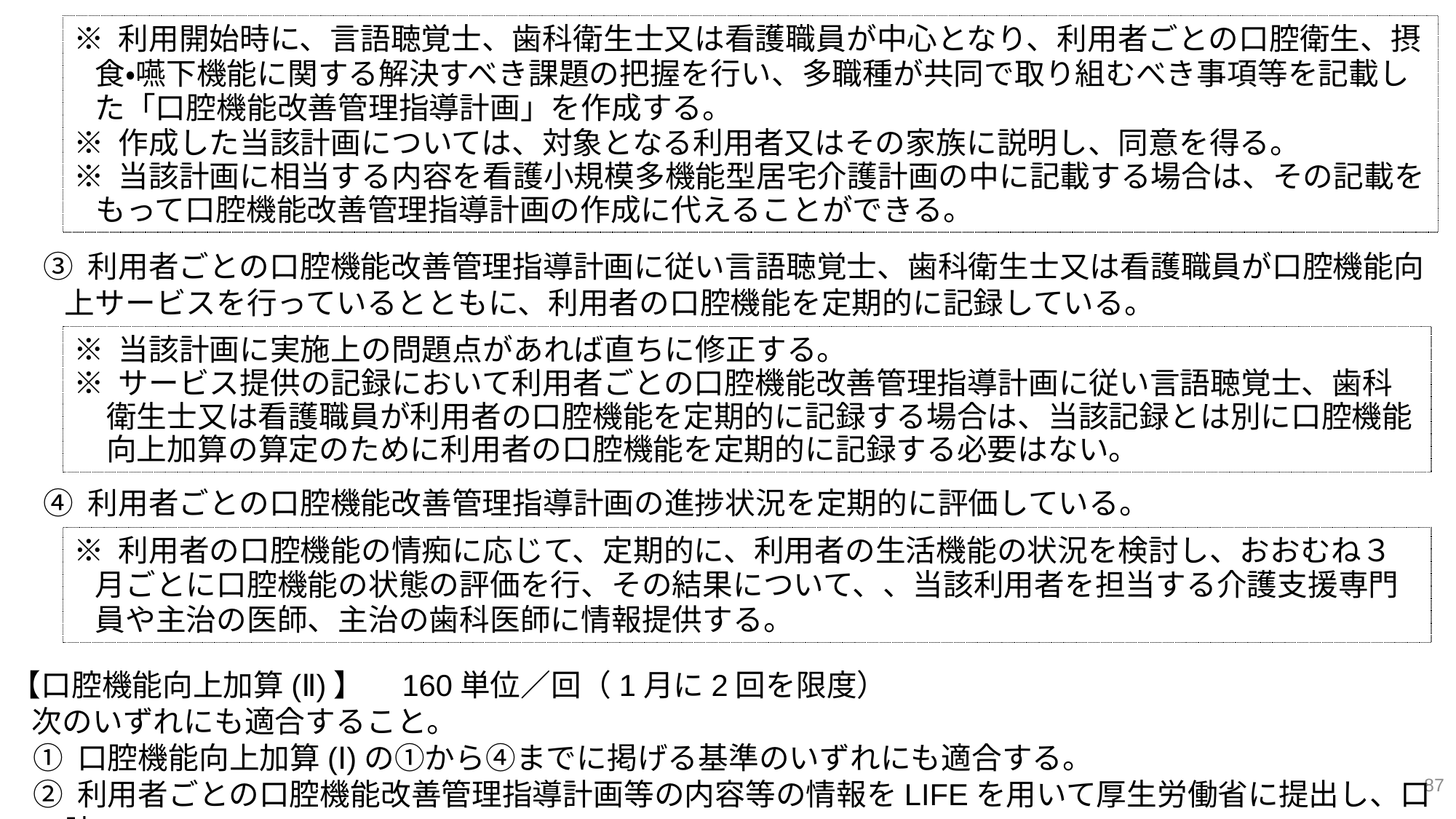

③ 利用者ごとの口腔機能改善管理指導計画に従い言語聴覚士、歯科衛生士又は看護職員が口腔機能向上サービスを行っているとともに、利用者の口腔機能を定期的に記録している。

④ 利用者ごとの口腔機能改善管理指導計画の進捗状況を定期的に評価している。

【口腔機能向上加算(Ⅱ)】　160単位／回（1月に2回を限度）
次のいずれにも適合すること。
① 口腔機能向上加算(Ⅰ)の①から④までに掲げる基準のいずれにも適合する。
② 利用者ごとの口腔機能改善管理指導計画等の内容等の情報をLIFEを用いて厚生労働省に提出し、口腔

※ 利用者の口腔の状態によっては、医療における対応を必要とする場合も想定されることから、必要に応じて、介護支援専門員を通して主治医又は主治の歯科医師への情報提供、受診勧奨などの適切な措置を講じること。
※ 介護保険の口腔機能向上サービスとして「摂食・嚥下機能に関する訓練の指導若しくは実施」を行っていない場合にあっては、加算は算定できない。
※ 利用開始時に、言語聴覚士、歯科衛生士又は看護職員が中心となり、利用者ごとの口腔衛生、摂食・嚥下機能に関する解決すべき課題の把握を行い、多職種が共同で取り組むべき事項等を記載した「口腔機能改善管理指導計画」を作成する。
※ 作成した当該計画については、対象となる利用者又はその家族に説明し、同意を得る。
※ 当該計画に相当する内容を看護小規模多機能型居宅介護計画の中に記載する場合は、その記載をもって口腔機能改善管理指導計画の作成に代えることができる。
※ 当該計画に実施上の問題点があれば直ちに修正する。
※ サービス提供の記録において利用者ごとの口腔機能改善管理指導計画に従い言語聴覚士、歯科衛生士又は看護職員が利用者の口腔機能を定期的に記録する場合は、当該記録とは別に口腔機能向上加算の算定のために利用者の口腔機能を定期的に記録する必要はない。
※ 利用者の口腔機能の情痴に応じて、定期的に、利用者の生活機能の状況を検討し、おおむね３月ごとに口腔機能の状態の評価を行、その結果について、、当該利用者を担当する介護支援専門員や主治の医師、主治の歯科医師に情報提供する。
87